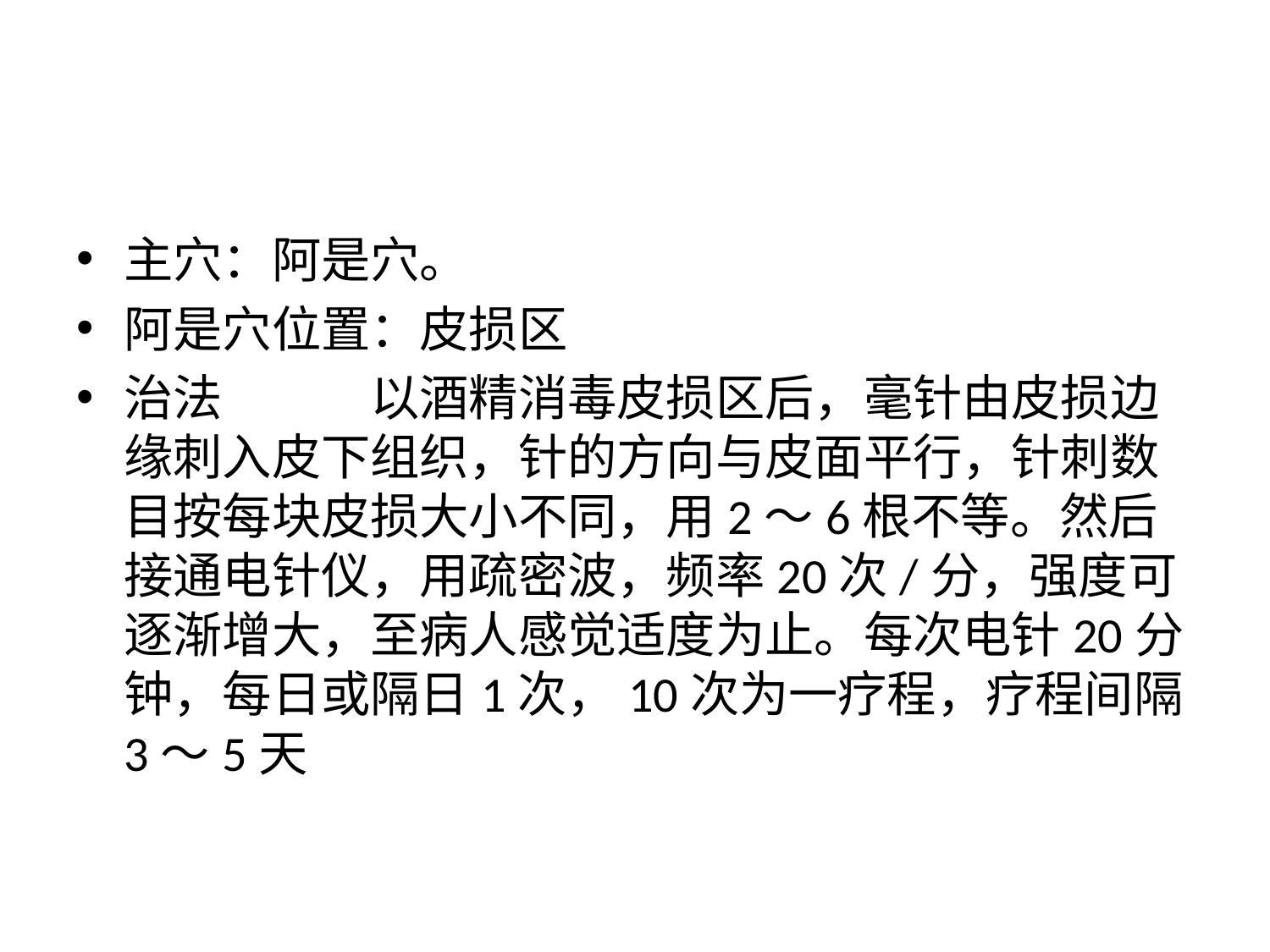

#
主穴：阿是穴。
阿是穴位置：皮损区
治法　　　以酒精消毒皮损区后，毫针由皮损边缘刺入皮下组织，针的方向与皮面平行，针刺数目按每块皮损大小不同，用2～6根不等。然后接通电针仪，用疏密波，频率20次/分，强度可逐渐增大，至病人感觉适度为止。每次电针20分钟，每日或隔日1次，10次为一疗程，疗程间隔3～5天